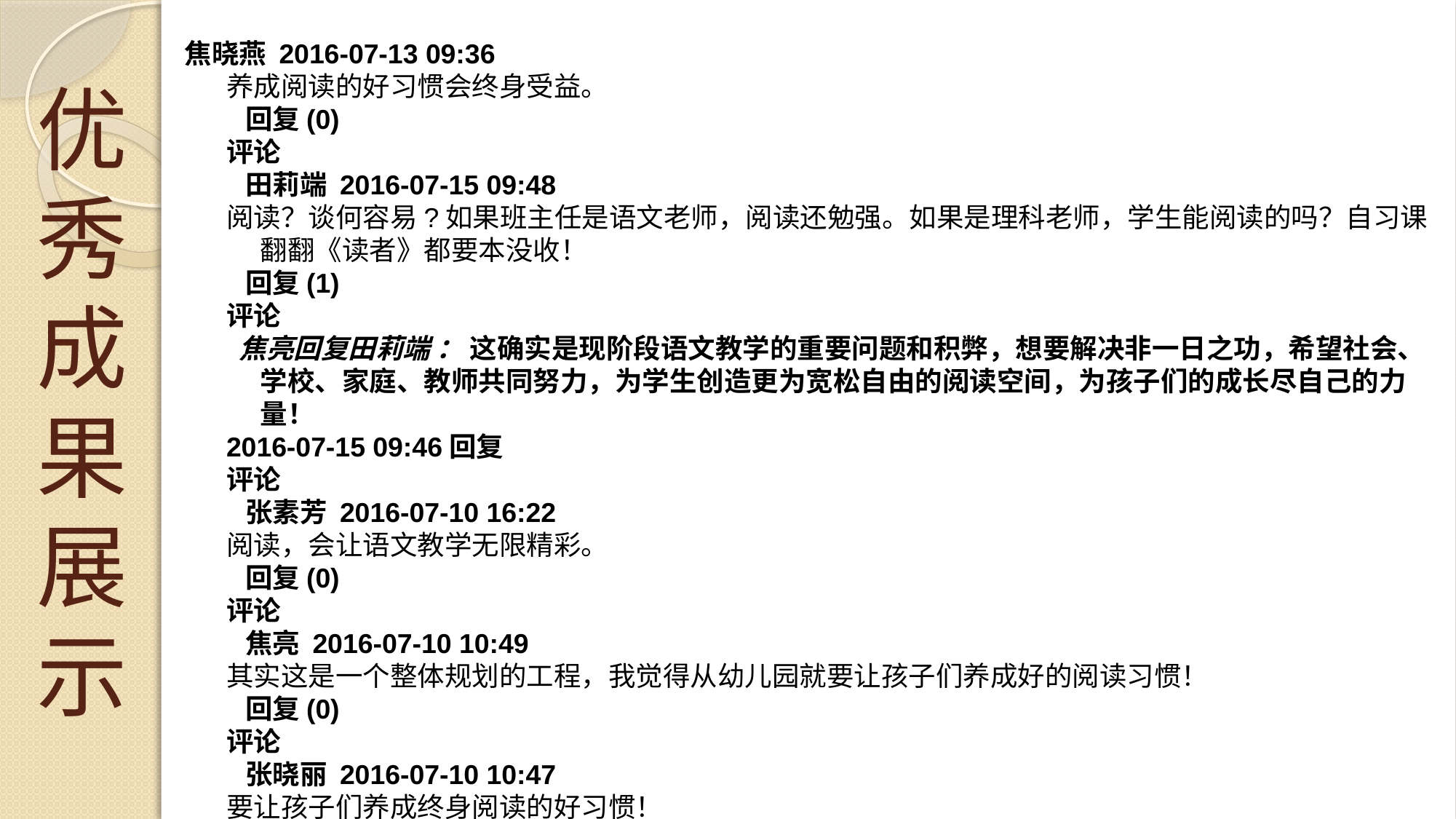

优秀成果展示
 焦晓燕 2016-07-13 09:36
养成阅读的好习惯会终身受益。
  回复(0)
评论
  田莉端 2016-07-15 09:48
阅读？谈何容易?如果班主任是语文老师，阅读还勉强。如果是理科老师，学生能阅读的吗？自习课翻翻《读者》都要本没收！
  回复(1)
评论
 焦亮回复田莉端 ： 这确实是现阶段语文教学的重要问题和积弊，想要解决非一日之功，希望社会、学校、家庭、教师共同努力，为学生创造更为宽松自由的阅读空间，为孩子们的成长尽自己的力量！
2016-07-15 09:46回复
评论
  张素芳 2016-07-10 16:22
阅读，会让语文教学无限精彩。
  回复(0)
评论
  焦亮 2016-07-10 10:49
其实这是一个整体规划的工程，我觉得从幼儿园就要让孩子们养成好的阅读习惯！
  回复(0)
评论
  张晓丽 2016-07-10 10:47
要让孩子们养成终身阅读的好习惯！
  回复(0)